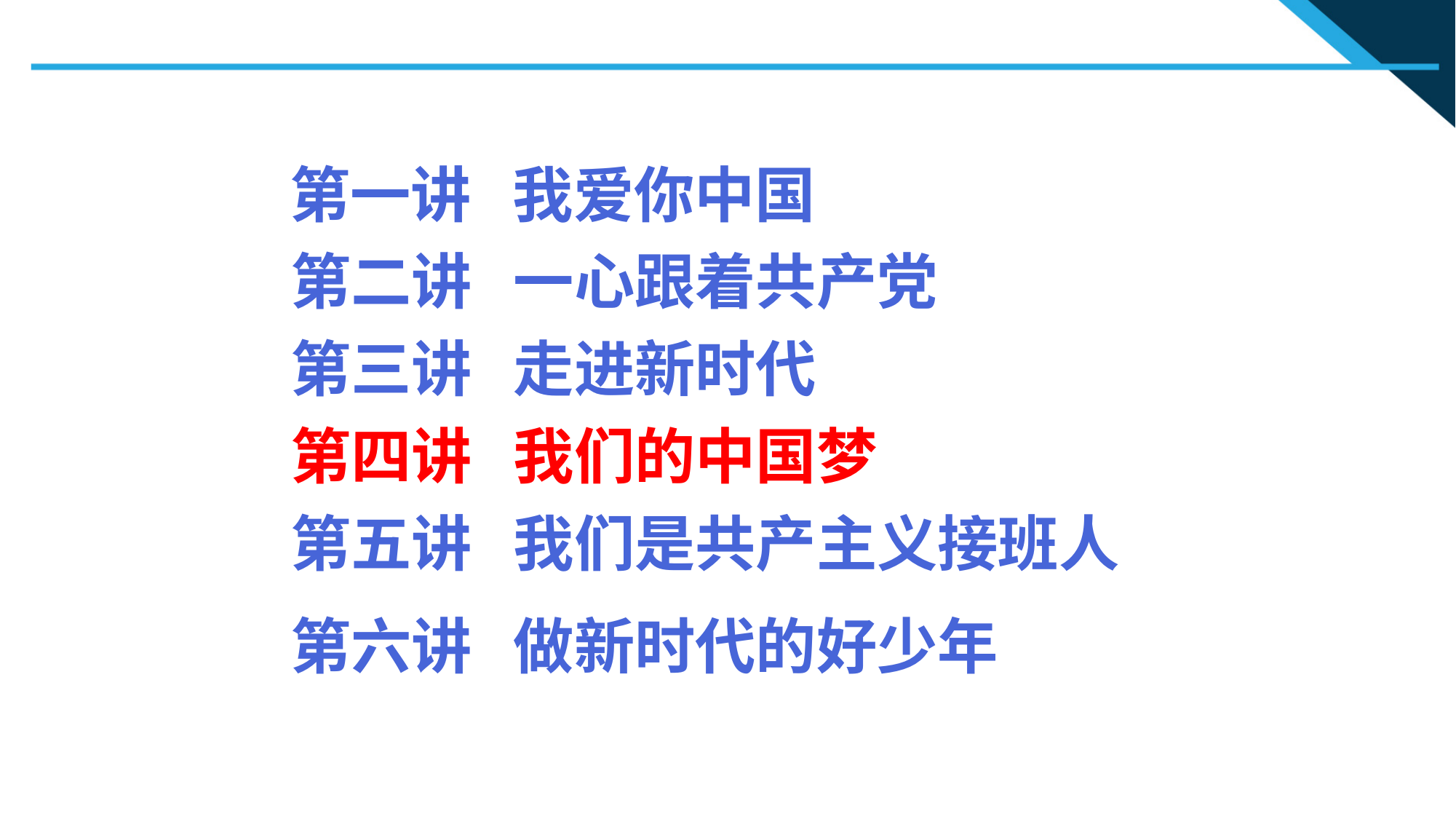

第一讲   我爱你中国
    第二讲   一心跟着共产党
    第三讲   走进新时代
    第四讲   我们的中国梦
    第五讲   我们是共产主义接班人
    第六讲   做新时代的好少年